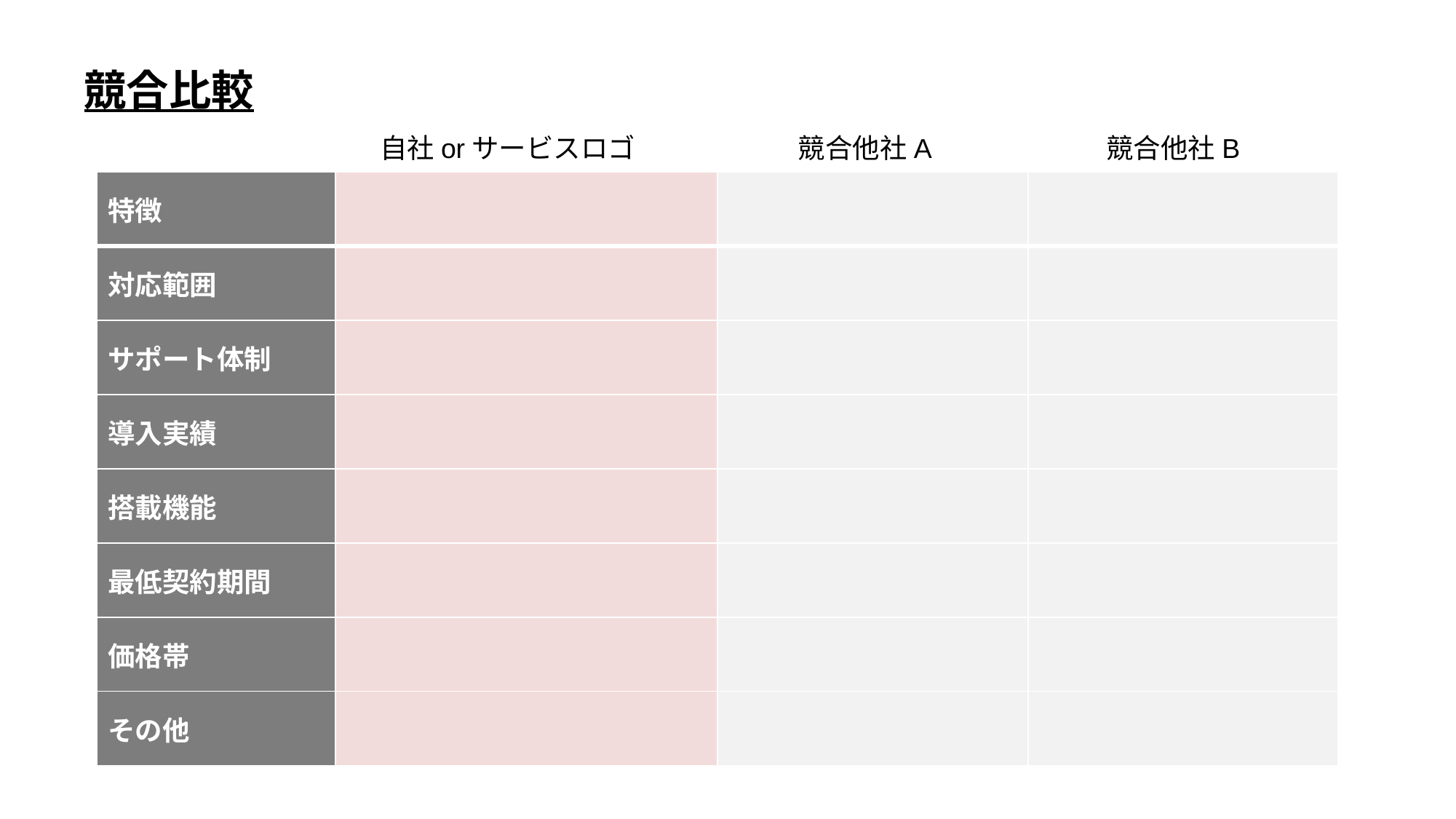

競合比較
自社orサービスロゴ
競合他社A
競合他社B
| 特徴 |  |  |  |
| --- | --- | --- | --- |
| 対応範囲 |  |  |  |
| サポート体制 |  |  |  |
| 導入実績 |  |  |  |
| 搭載機能 |  |  |  |
| 最低契約期間 |  |  |  |
| 価格帯 |  |  |  |
| その他 |  |  |  |